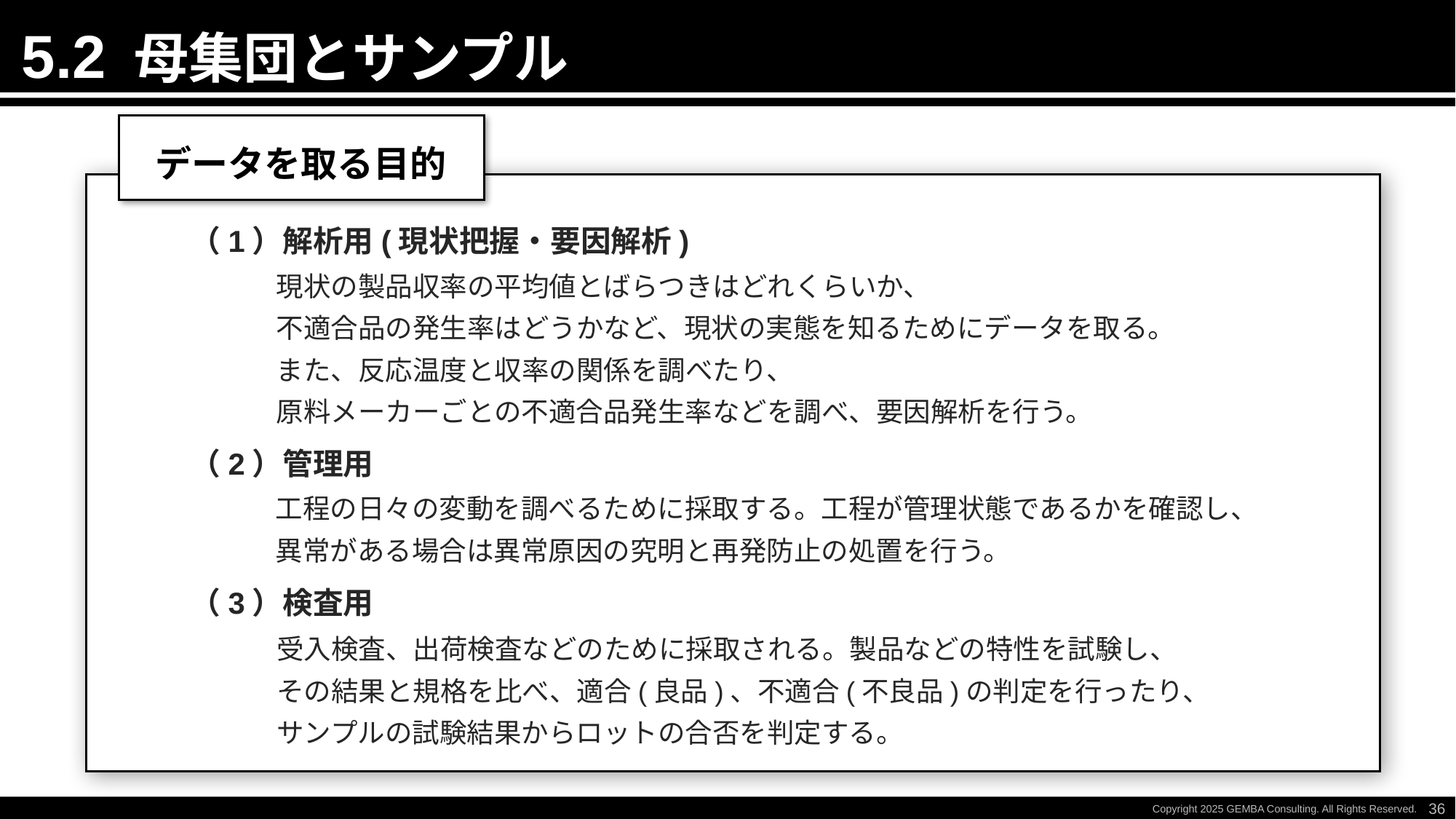

5.2 母集団とサンプル

データを取る目的

（1）解析用(現状把握・要因解析)
現状の製品収率の平均値とばらつきはどれくらいか、
不適合品の発生率はどうかなど、現状の実態を知るためにデータを取る。
また、反応温度と収率の関係を調べたり、
原料メーカーごとの不適合品発生率などを調べ、要因解析を行う。
（2）管理用
工程の日々の変動を調べるために採取する。工程が管理状態であるかを確認し、
異常がある場合は異常原因の究明と再発防止の処置を行う。
（3）検査用
受入検査、出荷検査などのために採取される。製品などの特性を試験し、
その結果と規格を比べ、適合(良品)、不適合(不良品)の判定を行ったり、
サンプルの試験結果からロットの合否を判定する。
36